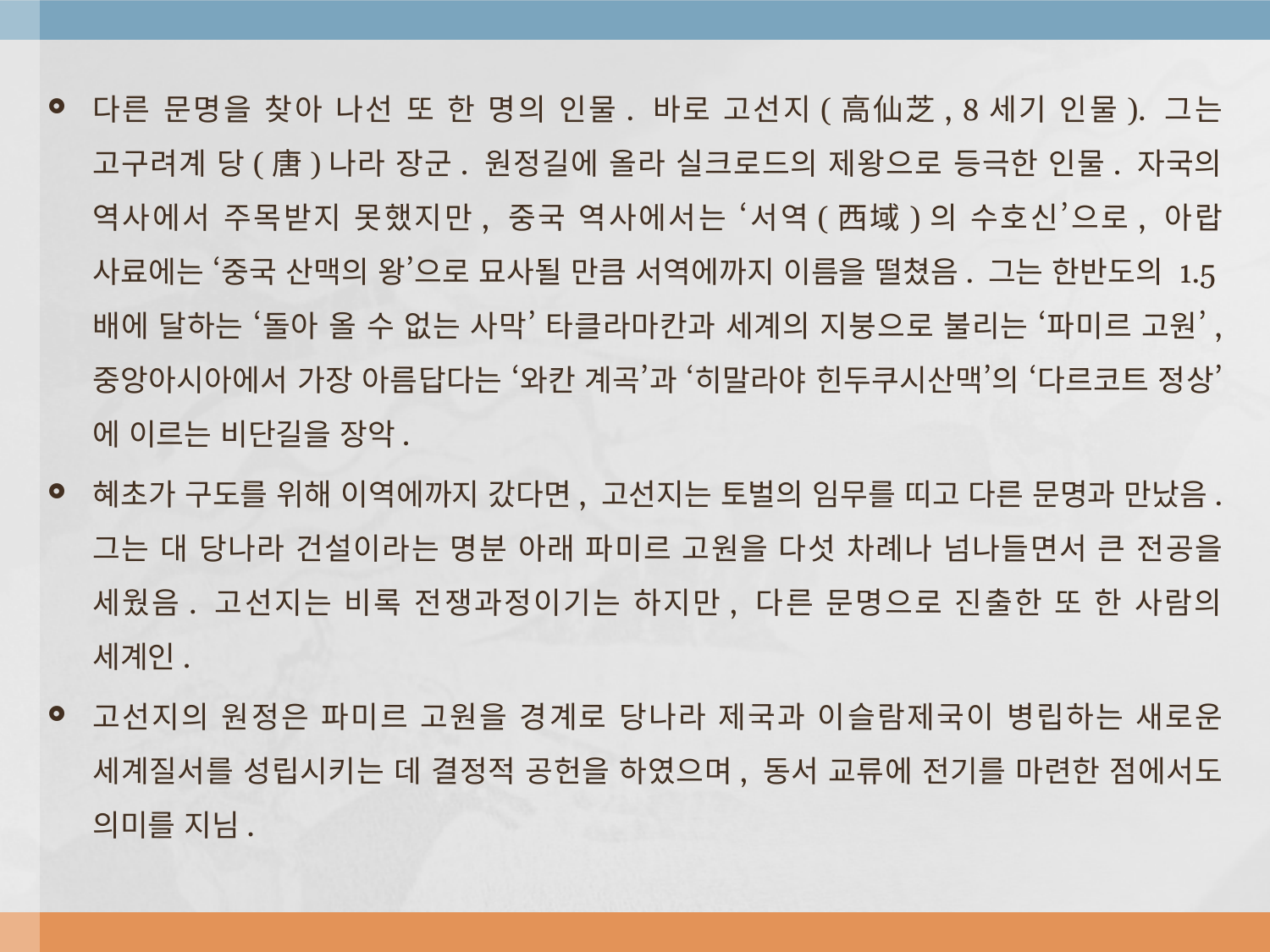

다른 문명을 찾아 나선 또 한 명의 인물. 바로 고선지(高仙芝, 8세기 인물). 그는 고구려계 당(唐)나라 장군. 원정길에 올라 실크로드의 제왕으로 등극한 인물. 자국의 역사에서 주목받지 못했지만, 중국 역사에서는 ‘서역(西域)의 수호신’으로, 아랍 사료에는 ‘중국 산맥의 왕’으로 묘사될 만큼 서역에까지 이름을 떨쳤음. 그는 한반도의 1.5배에 달하는 ‘돌아 올 수 없는 사막’ 타클라마칸과 세계의 지붕으로 불리는 ‘파미르 고원’, 중앙아시아에서 가장 아름답다는 ‘와칸 계곡’과 ‘히말라야 힌두쿠시산맥’의 ‘다르코트 정상’에 이르는 비단길을 장악.
혜초가 구도를 위해 이역에까지 갔다면, 고선지는 토벌의 임무를 띠고 다른 문명과 만났음. 그는 대 당나라 건설이라는 명분 아래 파미르 고원을 다섯 차례나 넘나들면서 큰 전공을 세웠음. 고선지는 비록 전쟁과정이기는 하지만, 다른 문명으로 진출한 또 한 사람의 세계인.
고선지의 원정은 파미르 고원을 경계로 당나라 제국과 이슬람제국이 병립하는 새로운 세계질서를 성립시키는 데 결정적 공헌을 하였으며, 동서 교류에 전기를 마련한 점에서도 의미를 지님.